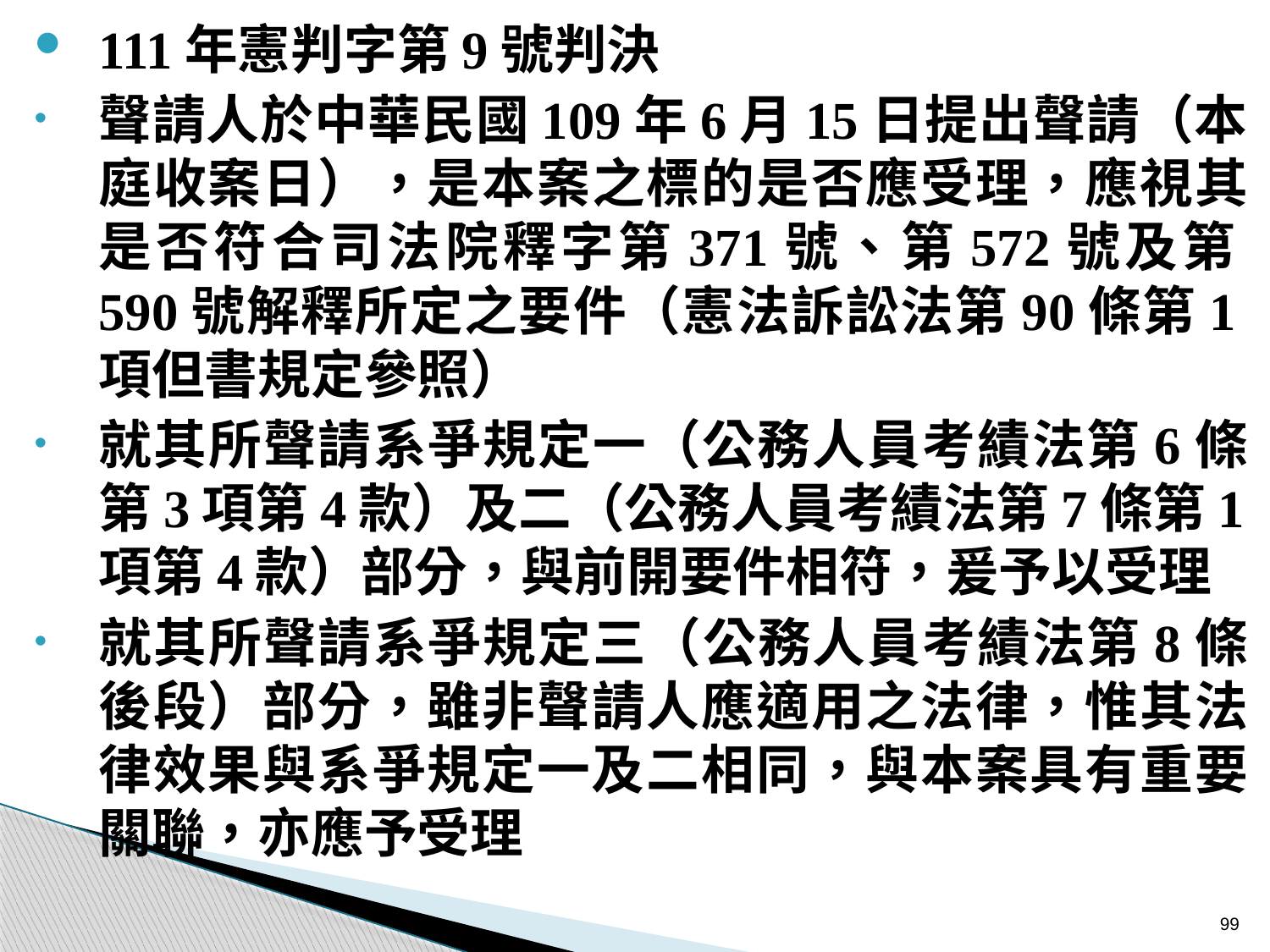

111年憲判字第9號判決
聲請人於中華民國109年6月15日提出聲請（本庭收案日），是本案之標的是否應受理，應視其是否符合司法院釋字第371號、第572號及第590號解釋所定之要件（憲法訴訟法第90條第1項但書規定參照）
就其所聲請系爭規定一（公務人員考績法第6條第3項第4款）及二（公務人員考績法第7條第1項第4款）部分，與前開要件相符，爰予以受理
就其所聲請系爭規定三（公務人員考績法第8條後段）部分，雖非聲請人應適用之法律，惟其法律效果與系爭規定一及二相同，與本案具有重要關聯，亦應予受理
99